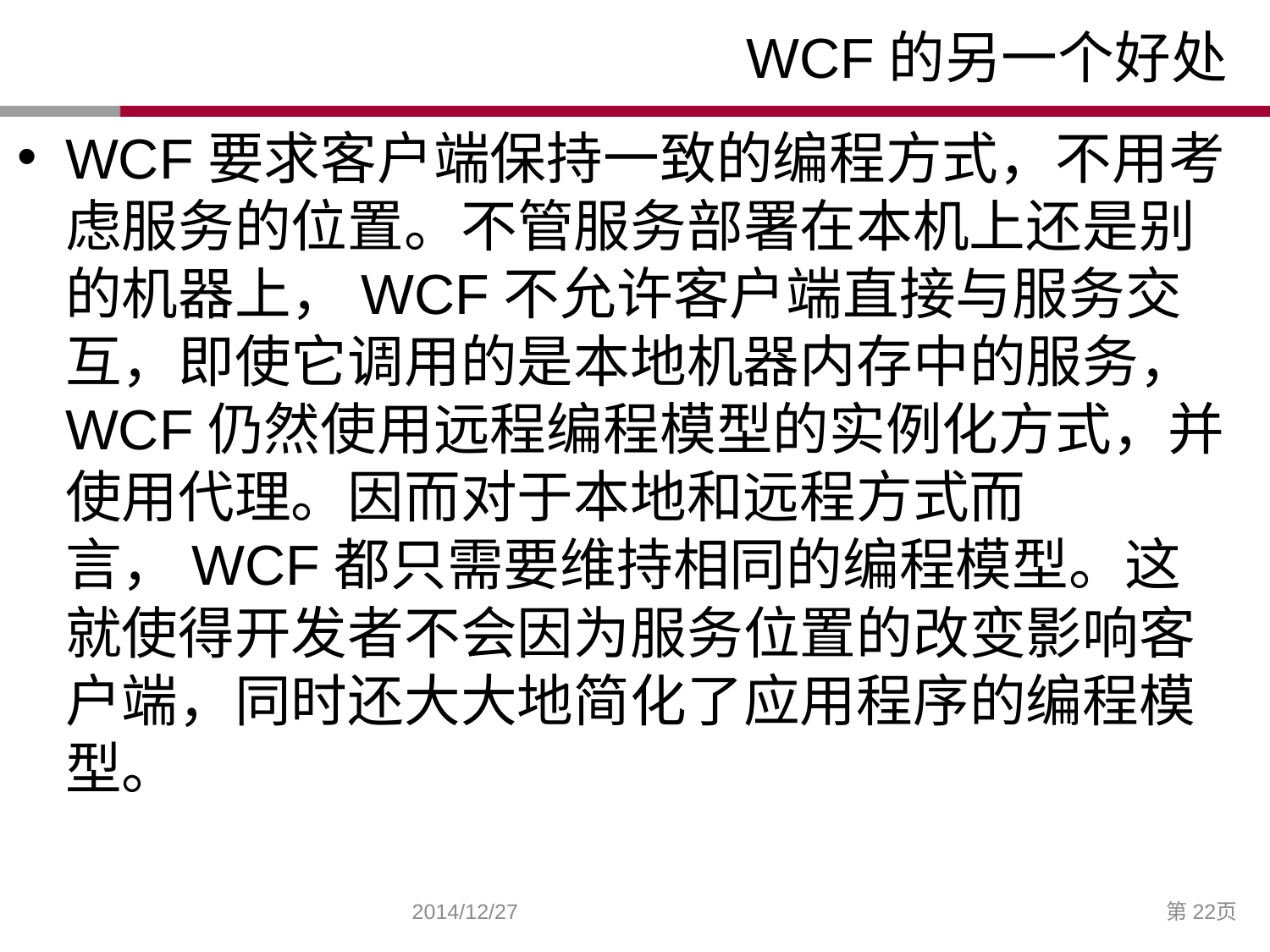

# WCF的另一个好处
WCF要求客户端保持一致的编程方式，不用考虑服务的位置。不管服务部署在本机上还是别的机器上，WCF不允许客户端直接与服务交互，即使它调用的是本地机器内存中的服务，WCF仍然使用远程编程模型的实例化方式，并使用代理。因而对于本地和远程方式而言，WCF都只需要维持相同的编程模型。这就使得开发者不会因为服务位置的改变影响客户端，同时还大大地简化了应用程序的编程模型。
2014/12/27
第22页